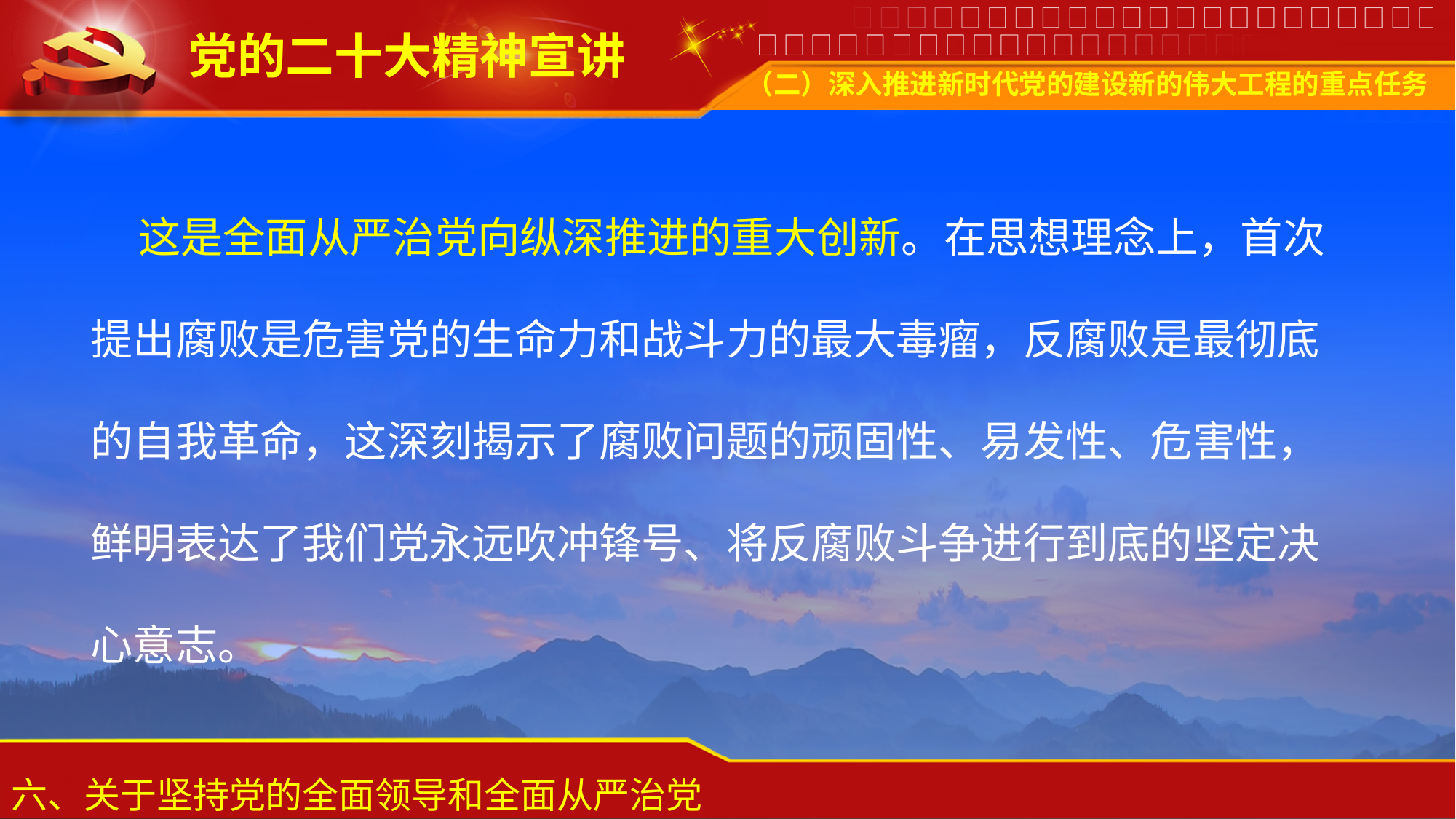

党的二十大精神宣讲
（二）深入推进新时代党的建设新的伟大工程的重点任务
    这是全面从严治党向纵深推进的重大创新。在思想理念上，首次提出腐败是危害党的生命力和战斗力的最大毒瘤，反腐败是最彻底的自我革命，这深刻揭示了腐败问题的顽固性、易发性、危害性，鲜明表达了我们党永远吹冲锋号、将反腐败斗争进行到底的坚定决心意志。
六、关于坚持党的全面领导和全面从严治党